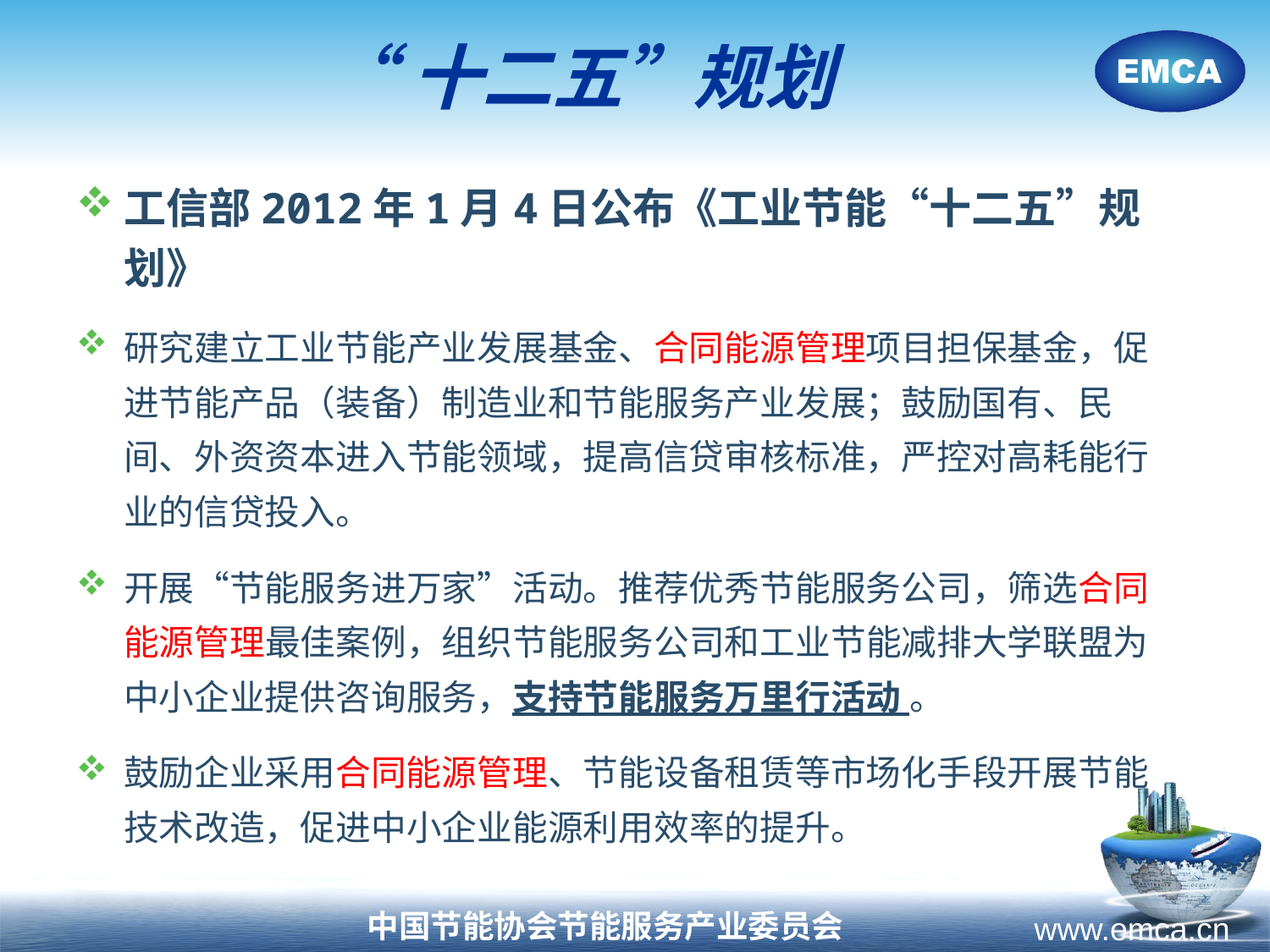

“十二五”规划
工信部2012年1月4日公布《工业节能“十二五”规划》
研究建立工业节能产业发展基金、合同能源管理项目担保基金，促进节能产品（装备）制造业和节能服务产业发展；鼓励国有、民间、外资资本进入节能领域，提高信贷审核标准，严控对高耗能行业的信贷投入。
开展“节能服务进万家”活动。推荐优秀节能服务公司，筛选合同能源管理最佳案例，组织节能服务公司和工业节能减排大学联盟为中小企业提供咨询服务，支持节能服务万里行活动 。
鼓励企业采用合同能源管理、节能设备租赁等市场化手段开展节能技术改造，促进中小企业能源利用效率的提升。
51